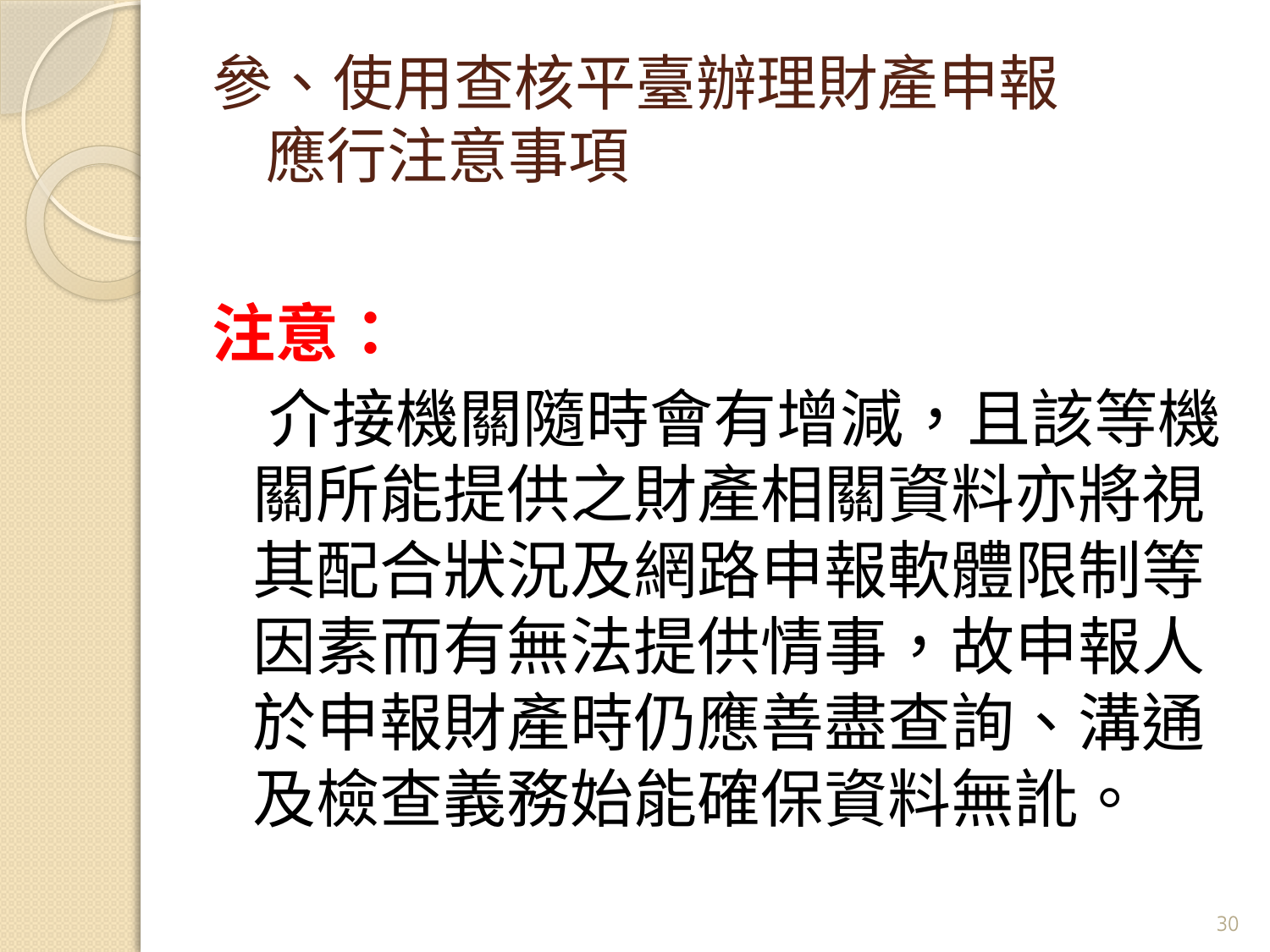

# 參、使用查核平臺辦理財產申報 應行注意事項

注意：
   介接機關隨時會有增減，且該等機關所能提供之財產相關資料亦將視其配合狀況及網路申報軟體限制等因素而有無法提供情事，故申報人於申報財產時仍應善盡查詢、溝通及檢查義務始能確保資料無訛。
30